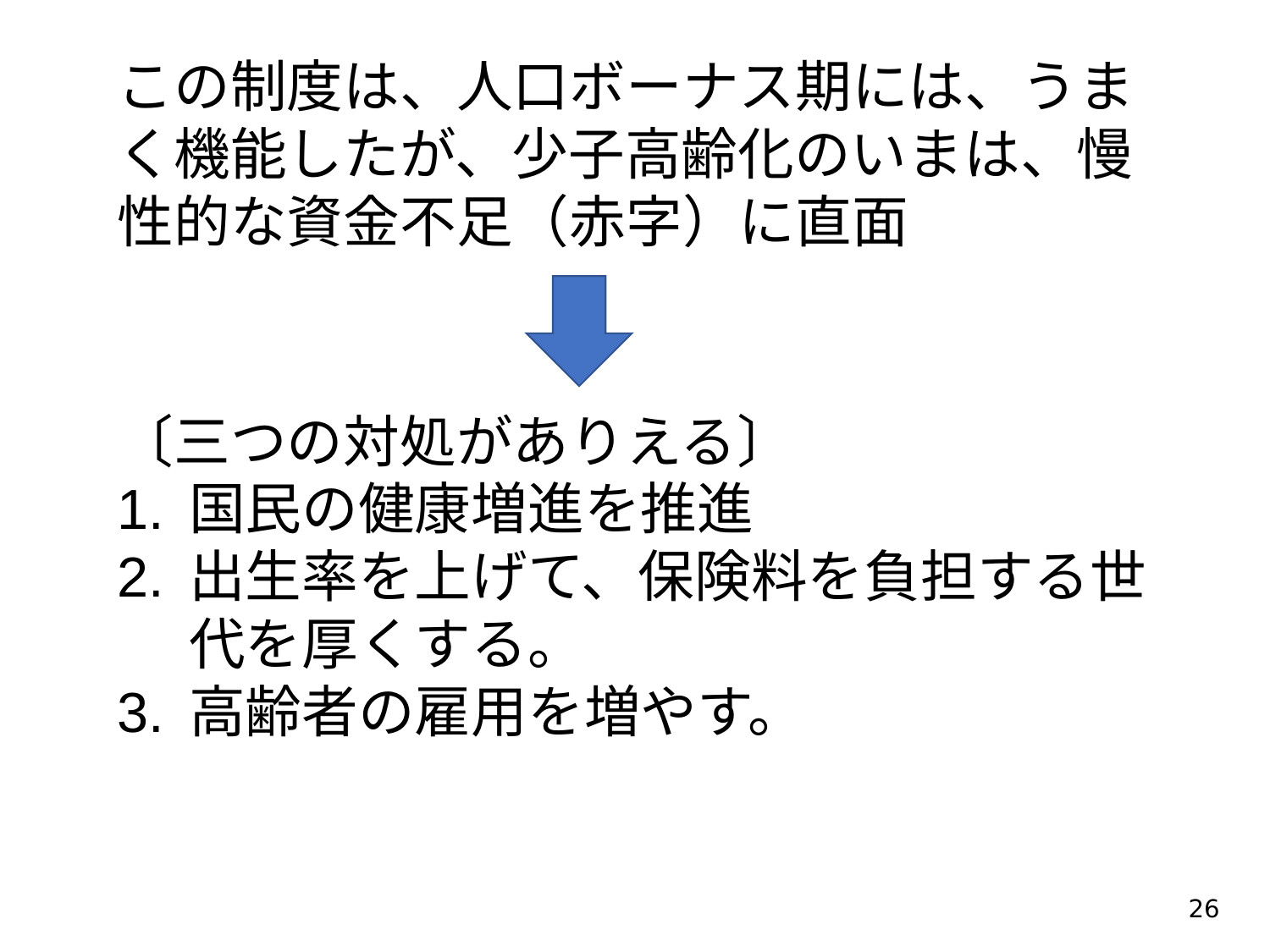

この制度は、人口ボーナス期には、うまく機能したが、少子高齢化のいまは、慢性的な資金不足（赤字）に直面

〔三つの対処がありえる〕
国民の健康増進を推進
出生率を上げて、保険料を負担する世代を厚くする。
高齢者の雇用を増やす。

26